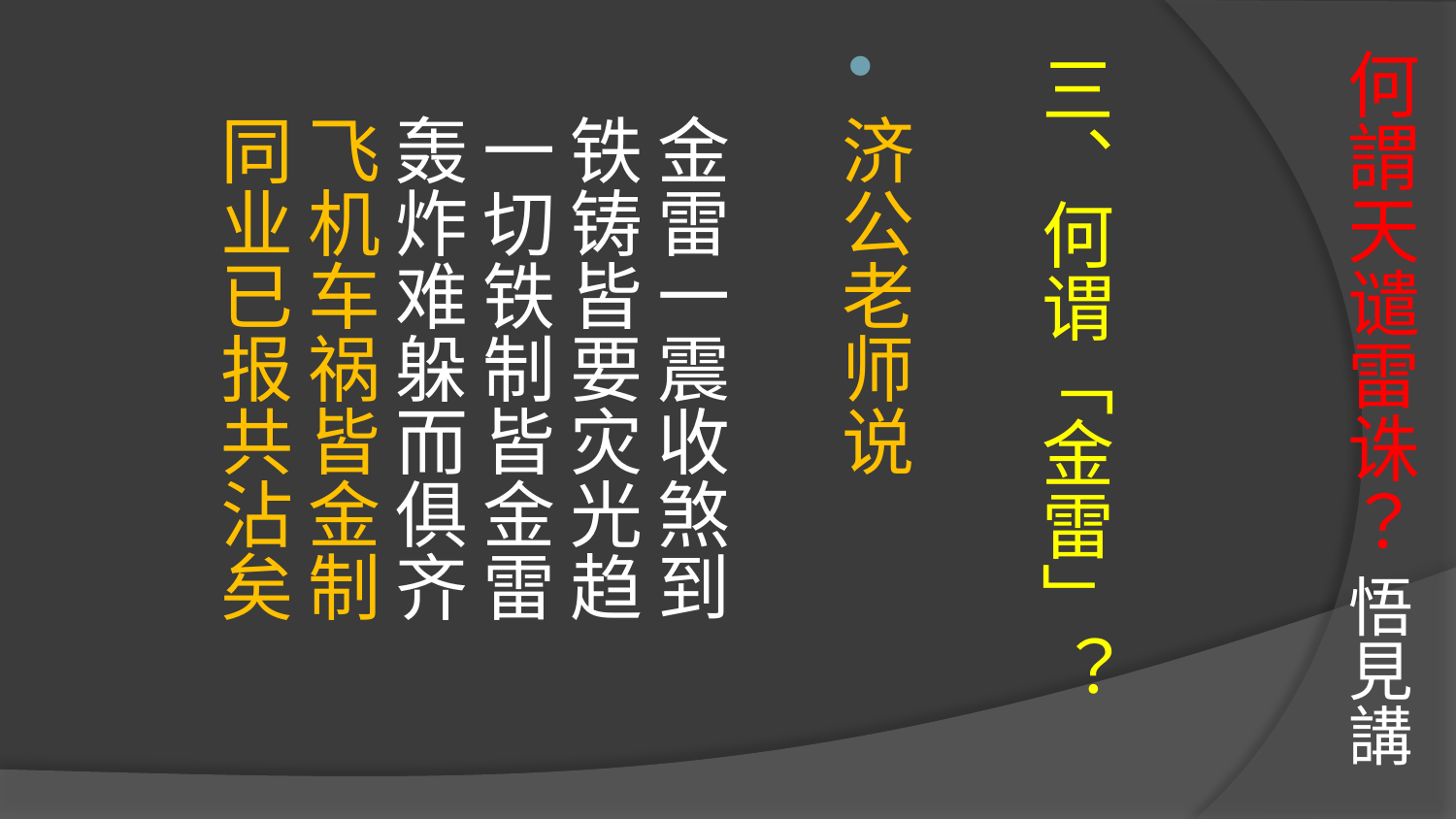

# 何謂天谴雷诛？ 悟見講
三、何谓「金雷」？
济公老师说
金雷一震收煞到
铁铸皆要灾光趋
一切铁制皆金雷
轰炸难躲而俱齐
飞机车祸皆金制
同业已报共沾矣